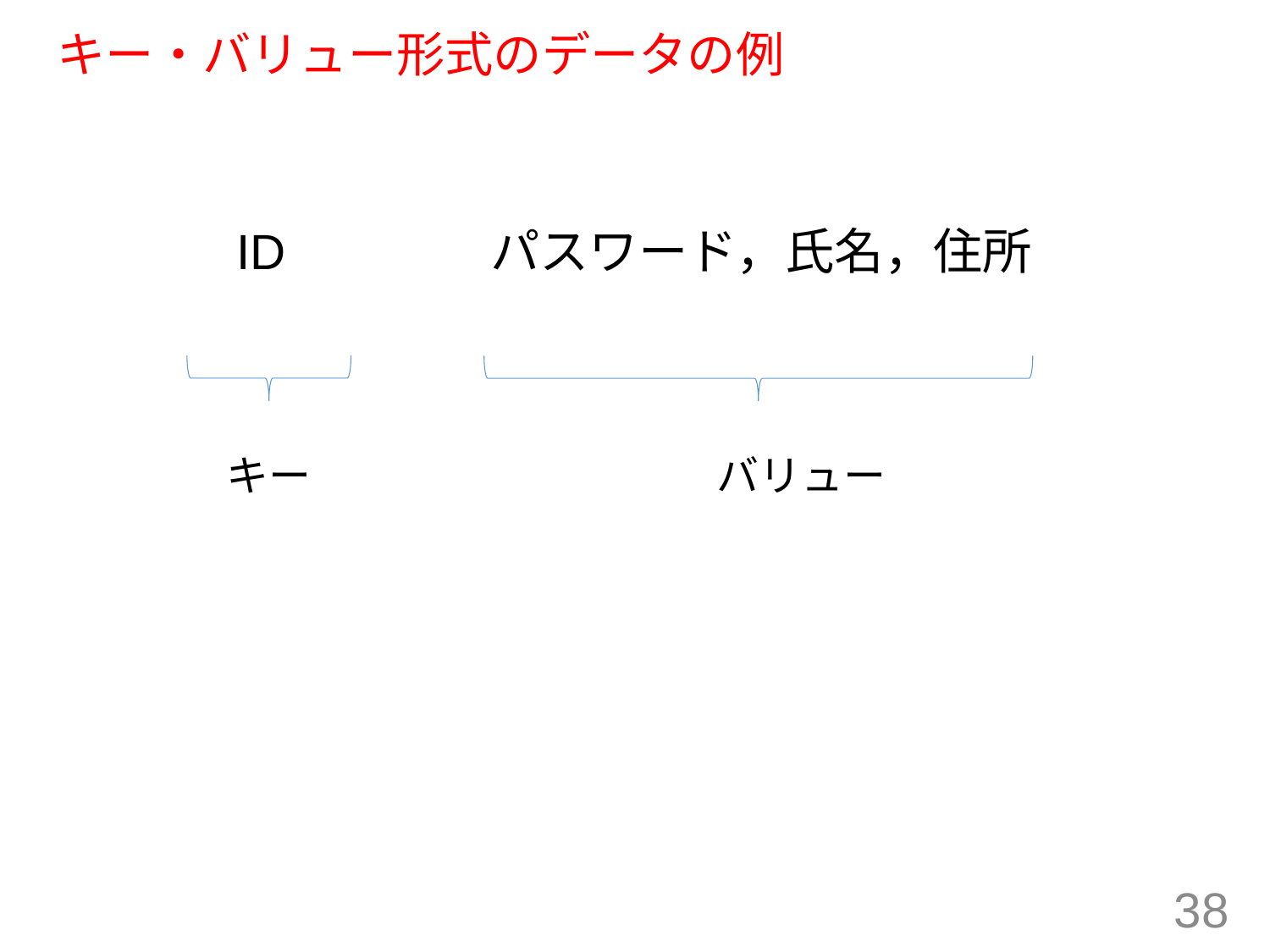

# キー・バリュー形式のデータの例

ID		パスワード，氏名，住所

バリュー
キー
38